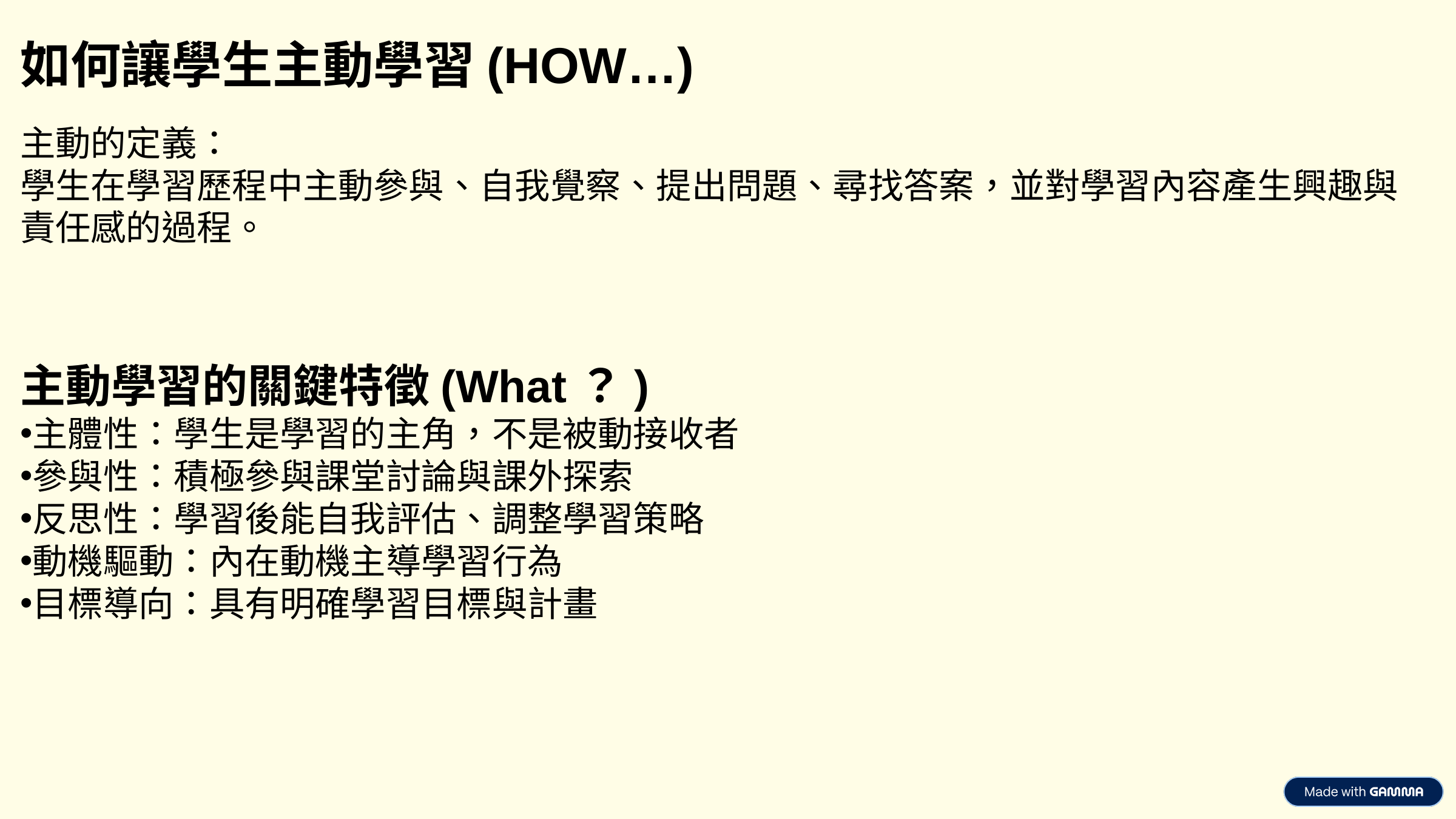

如何讓學生主動學習(HOW…)

主動的定義：
學生在學習歷程中主動參與、自我覺察、提出問題、尋找答案，並對學習內容產生興趣與責任感的過程。

主動學習的關鍵特徵(What？)
主體性：學生是學習的主角，不是被動接收者
參與性：積極參與課堂討論與課外探索
反思性：學習後能自我評估、調整學習策略
動機驅動：內在動機主導學習行為
目標導向：具有明確學習目標與計畫